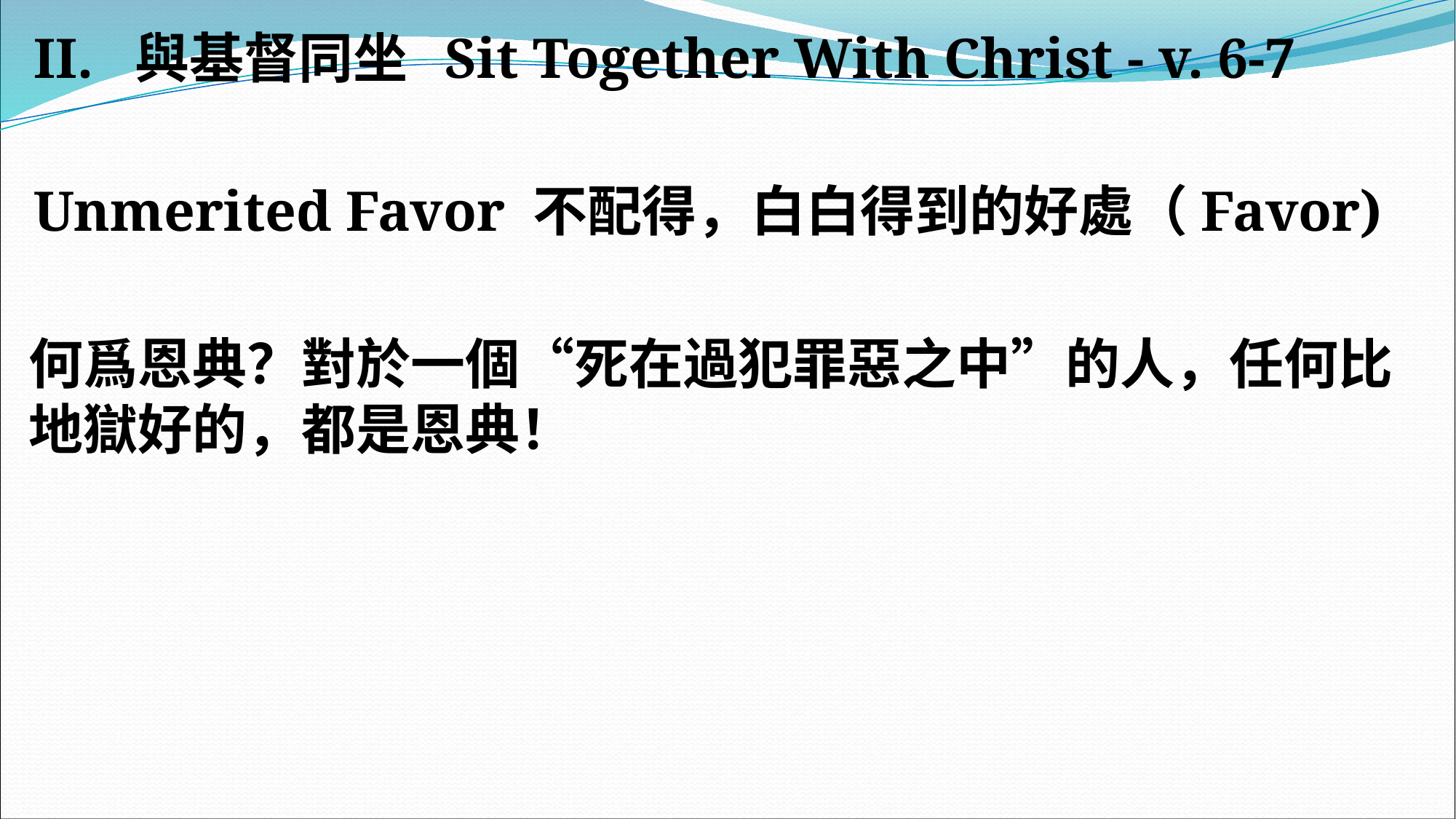

#
II.  與基督同坐  Sit Together With Christ - v. 6-7

Unmerited Favor 不配得，白白得到的好處（Favor)

何爲恩典？對於一個“死在過犯罪惡之中”的人，任何比地獄好的，都是恩典！